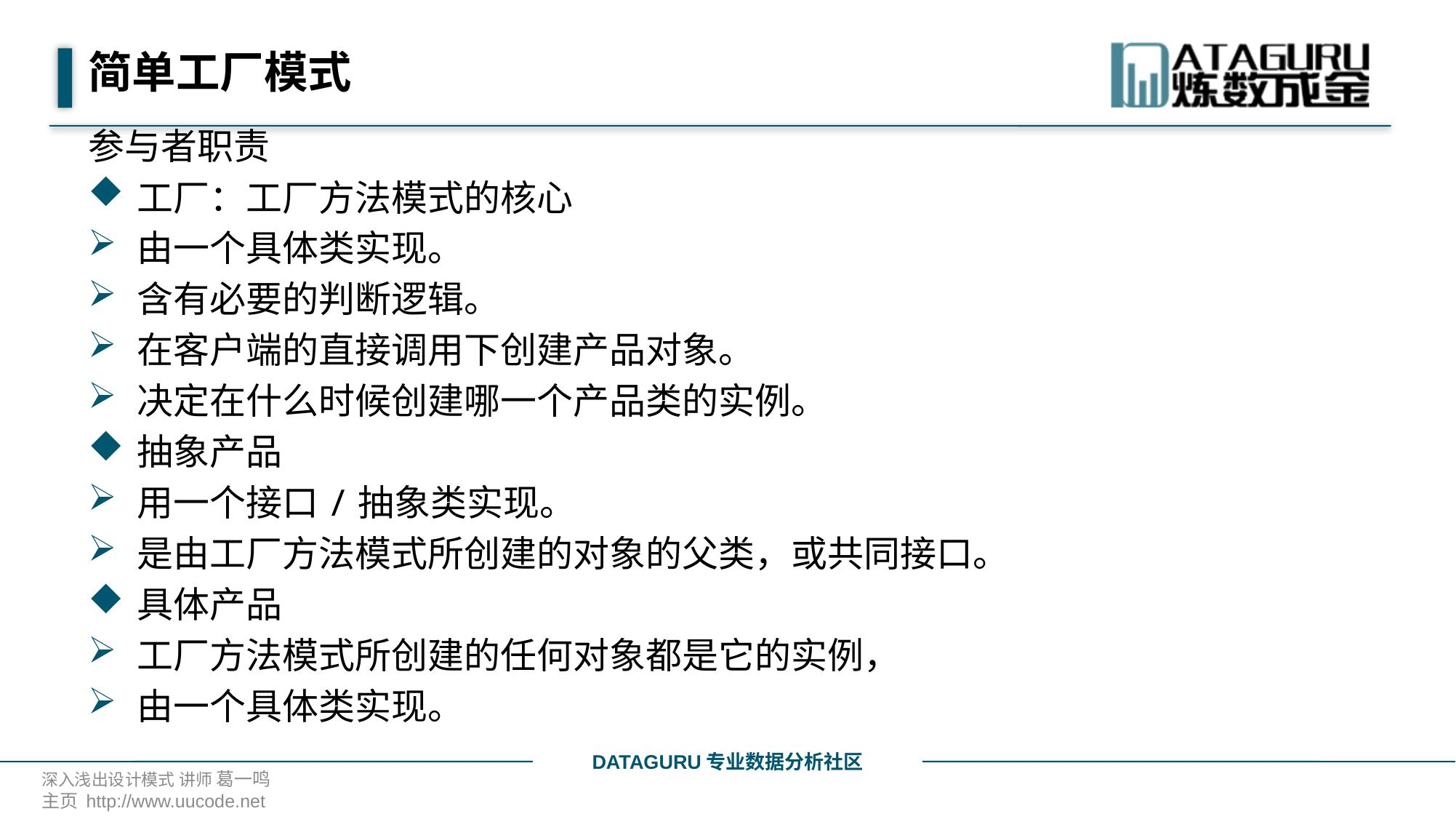

# 简单工厂模式
参与者职责
工厂：工厂方法模式的核心
由一个具体类实现。
含有必要的判断逻辑。
在客户端的直接调用下创建产品对象。
决定在什么时候创建哪一个产品类的实例。
抽象产品
用一个接口/抽象类实现。
是由工厂方法模式所创建的对象的父类，或共同接口。
具体产品
工厂方法模式所创建的任何对象都是它的实例，
由一个具体类实现。